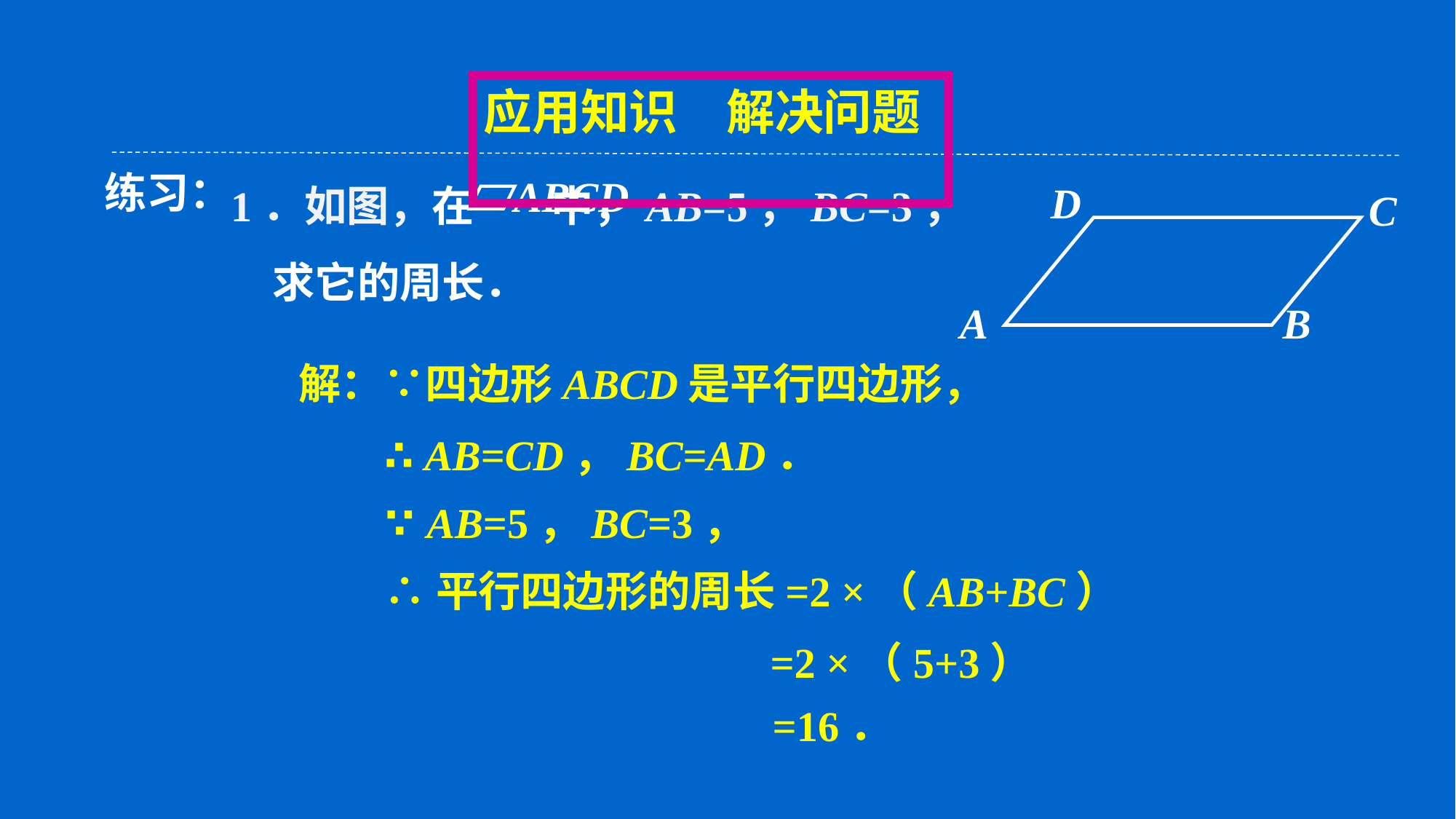

应用知识　解决问题
　　1．如图，在        中，AB=5，BC=3，
　　　 求它的周长．
ABCD

练习：
D
C

A
B
解：∵四边形ABCD是平行四边形，
∴ AB=CD，BC=AD．
∵ AB=5，BC=3，
∴平行四边形的周长=2 ×（AB+BC）
 =2 ×（5+3）
 =16．